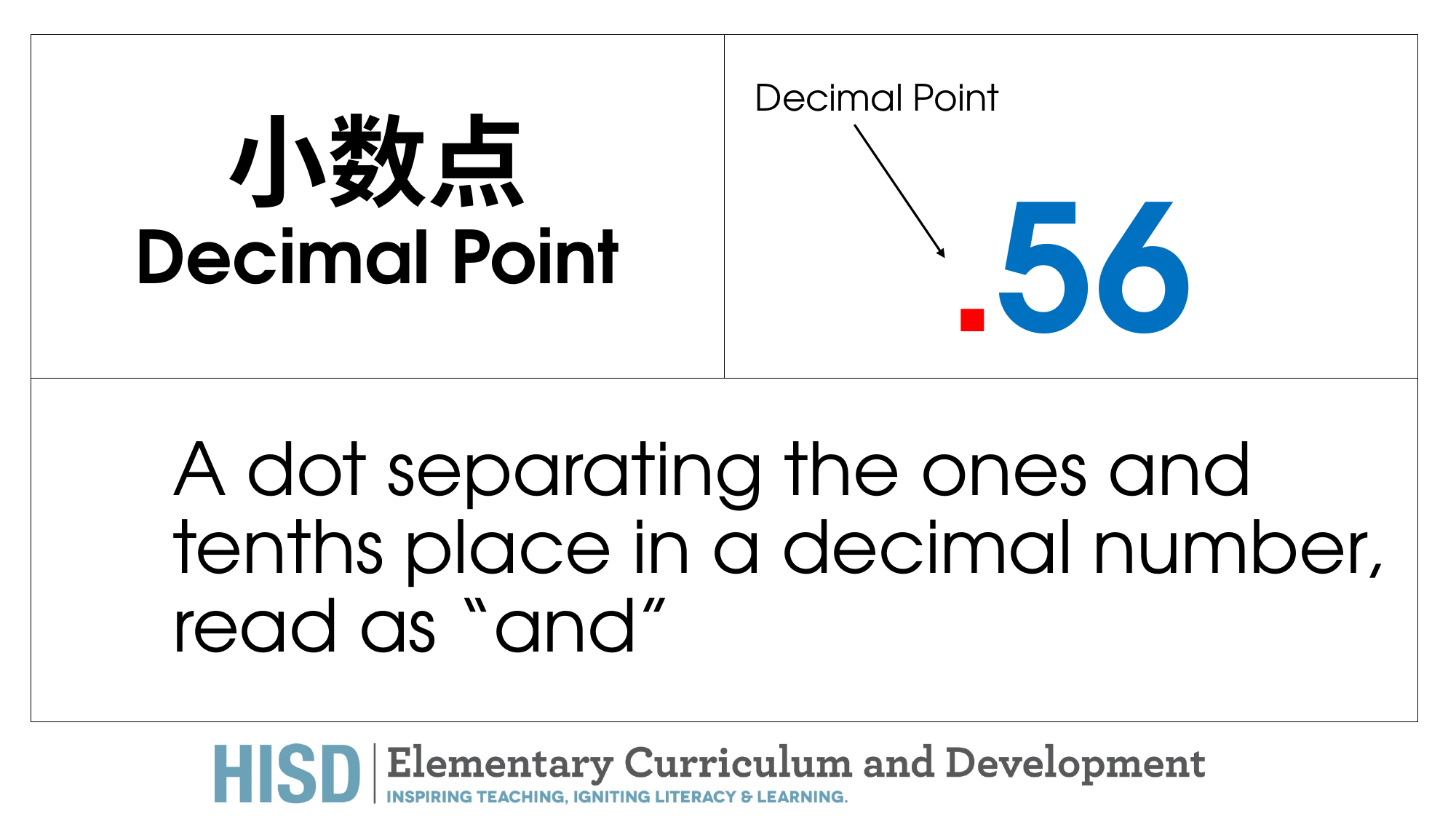

# 小数点 Decimal Point

.56

Decimal Point
A dot separating the ones and tenths place in a decimal number, read as “and”